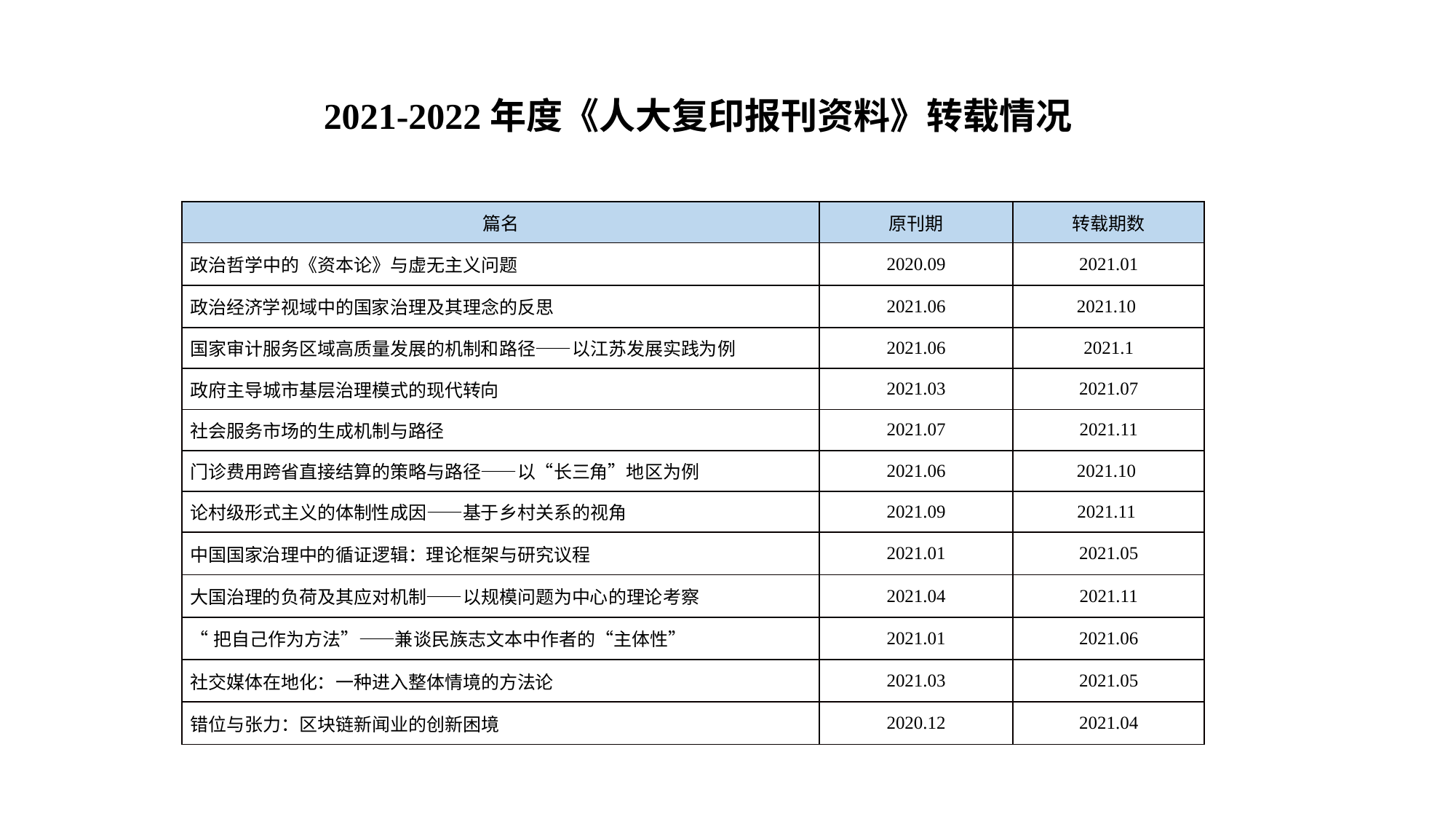

2021-2022年度《人大复印报刊资料》转载情况
| 篇名 | 原刊期 | 转载期数 |
| --- | --- | --- |
| 政治哲学中的《资本论》与虚无主义问题 | 2020.09 | 2021.01 |
| 政治经济学视域中的国家治理及其理念的反思 | 2021.06 | 2021.10 |
| 国家审计服务区域高质量发展的机制和路径——以江苏发展实践为例 | 2021.06 | 2021.1 |
| 政府主导城市基层治理模式的现代转向 | 2021.03 | 2021.07 |
| 社会服务市场的生成机制与路径 | 2021.07 | 2021.11 |
| 门诊费用跨省直接结算的策略与路径——以“长三角”地区为例 | 2021.06 | 2021.10 |
| 论村级形式主义的体制性成因——基于乡村关系的视角 | 2021.09 | 2021.11 |
| 中国国家治理中的循证逻辑：理论框架与研究议程 | 2021.01 | 2021.05 |
| 大国治理的负荷及其应对机制——以规模问题为中心的理论考察 | 2021.04 | 2021.11 |
| “把自己作为方法”——兼谈民族志文本中作者的“主体性” | 2021.01 | 2021.06 |
| 社交媒体在地化：一种进入整体情境的方法论 | 2021.03 | 2021.05 |
| 错位与张力：区块链新闻业的创新困境 | 2020.12 | 2021.04 |